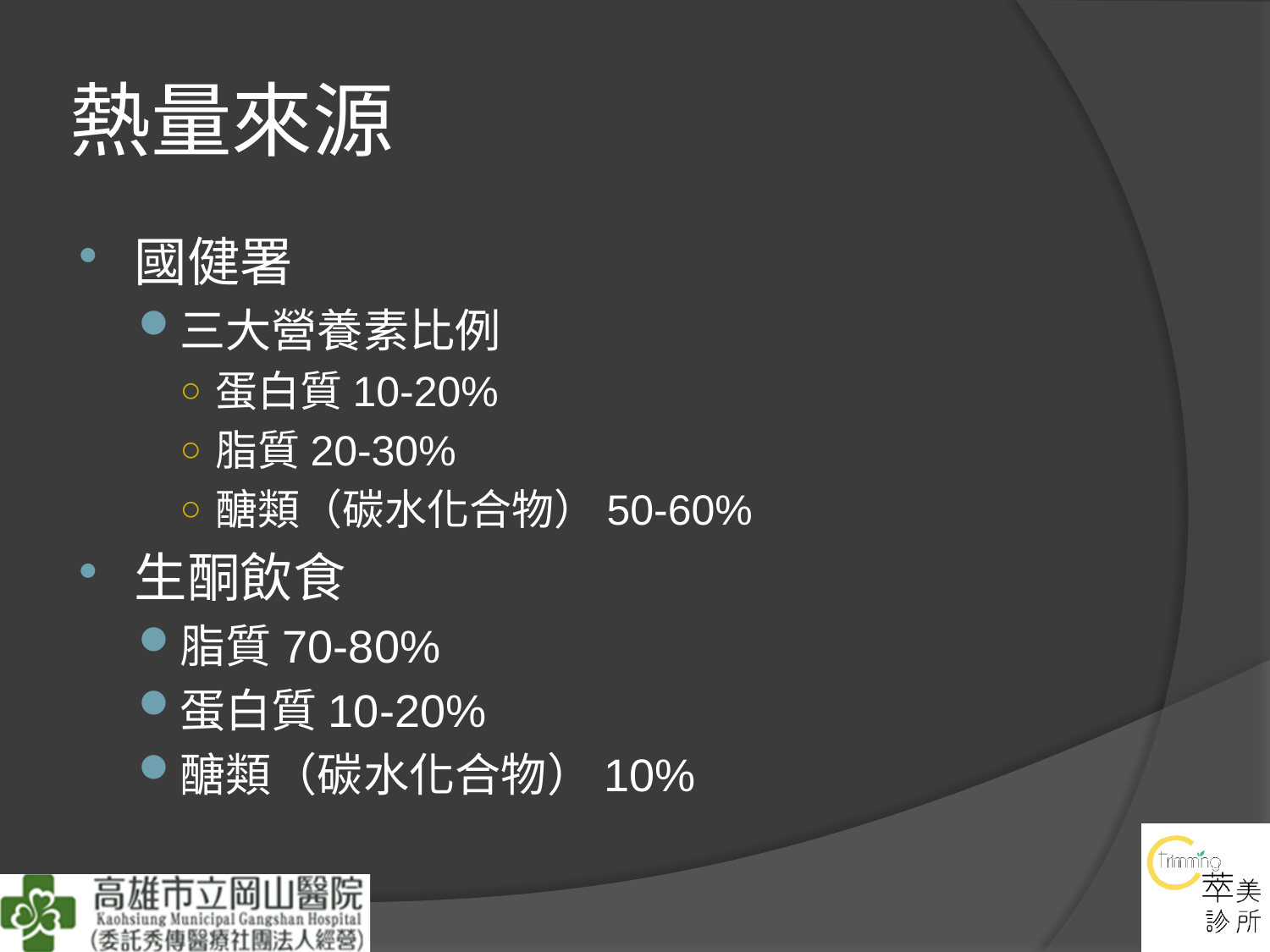

# 熱量來源
國健署
三大營養素比例
蛋白質10-20%
脂質20-30%
醣類（碳水化合物）50-60%
生酮飲食
脂質70-80%
蛋白質10-20%
醣類（碳水化合物）10%